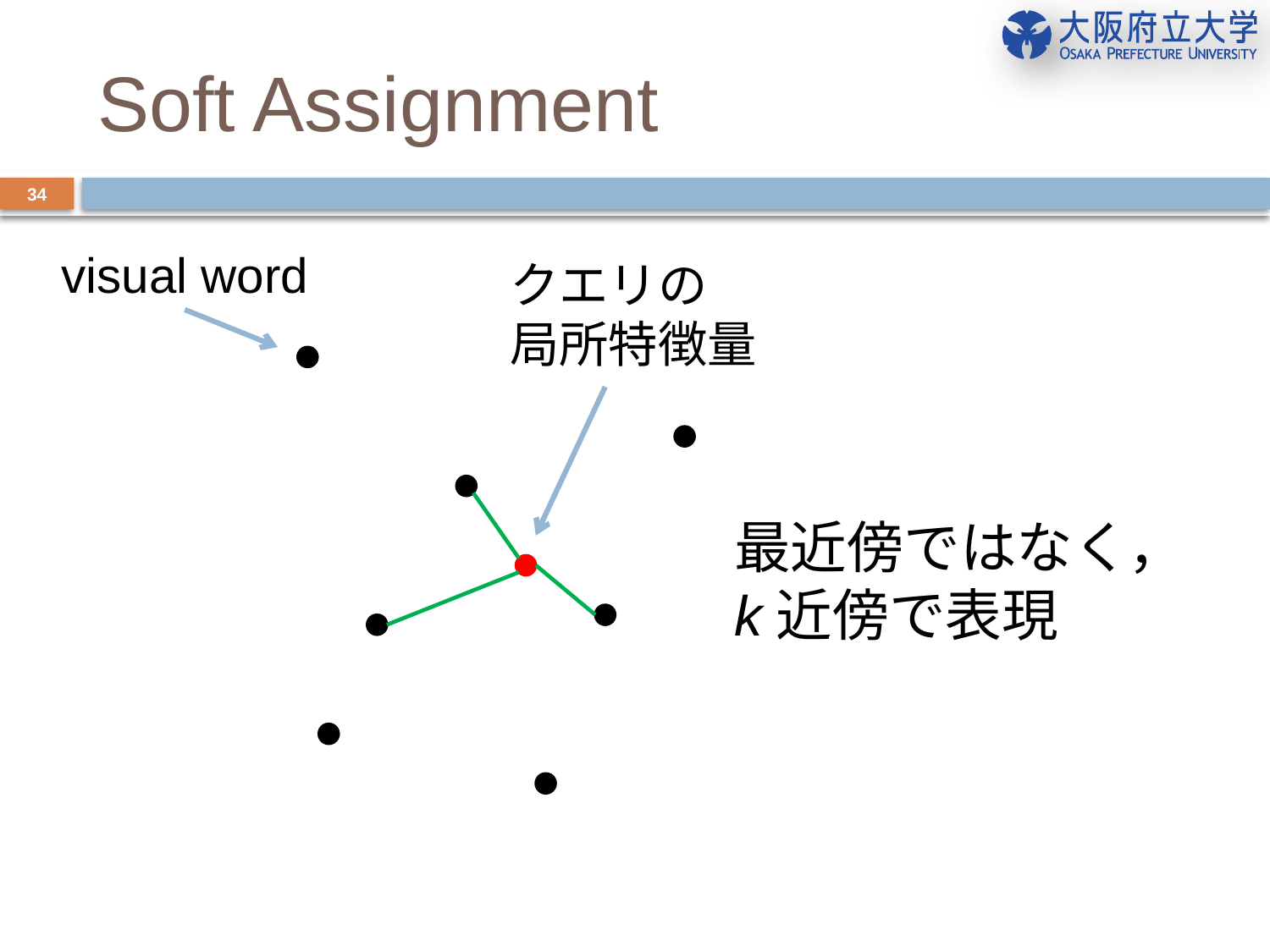

# Soft Assignment
34
visual word
クエリの
局所特徴量

最近傍ではなく，
k近傍で表現